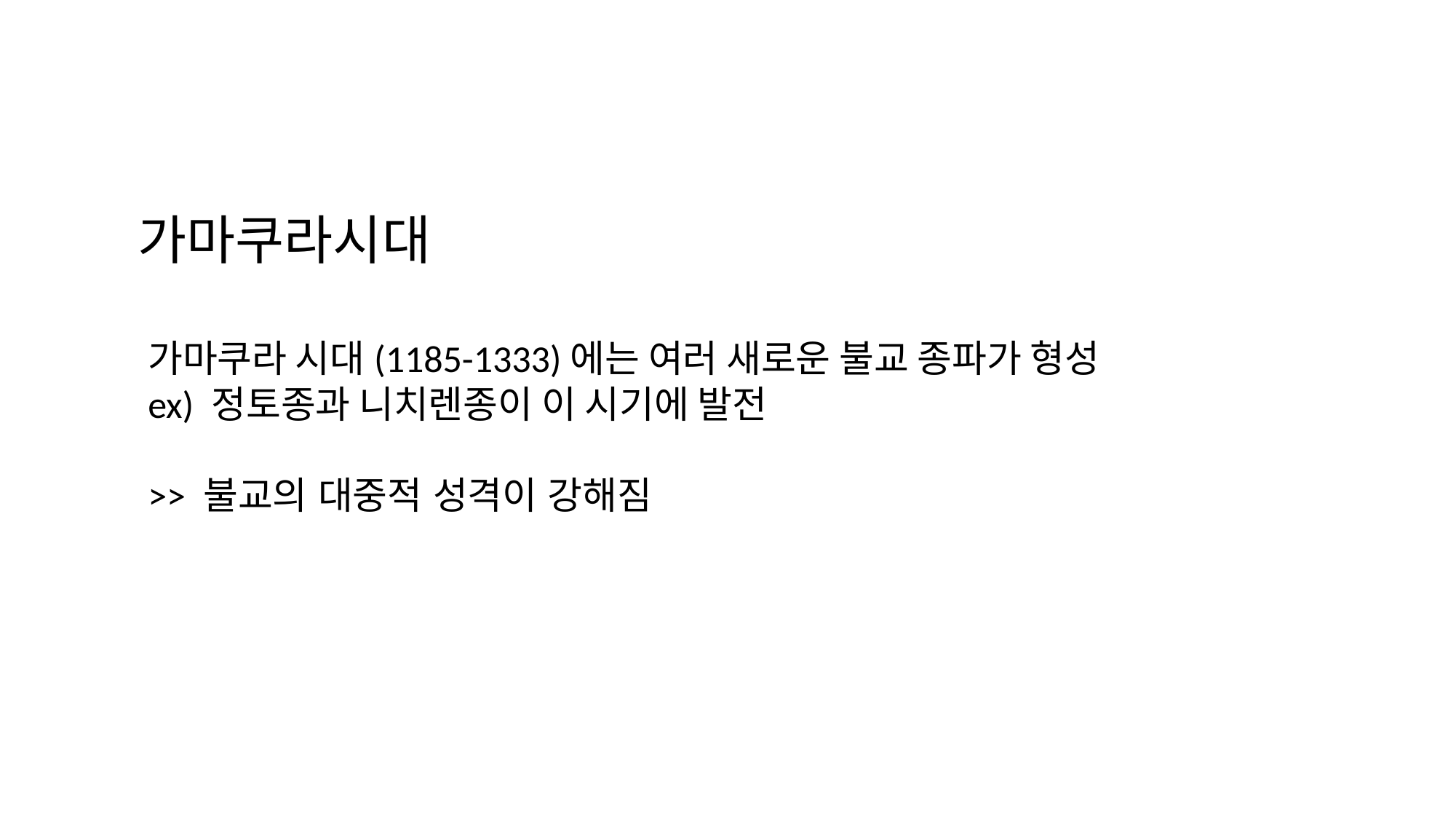

가마쿠라시대
가마쿠라 시대(1185-1333)에는 여러 새로운 불교 종파가 형성
ex) 정토종과 니치렌종이 이 시기에 발전

>> 불교의 대중적 성격이 강해짐